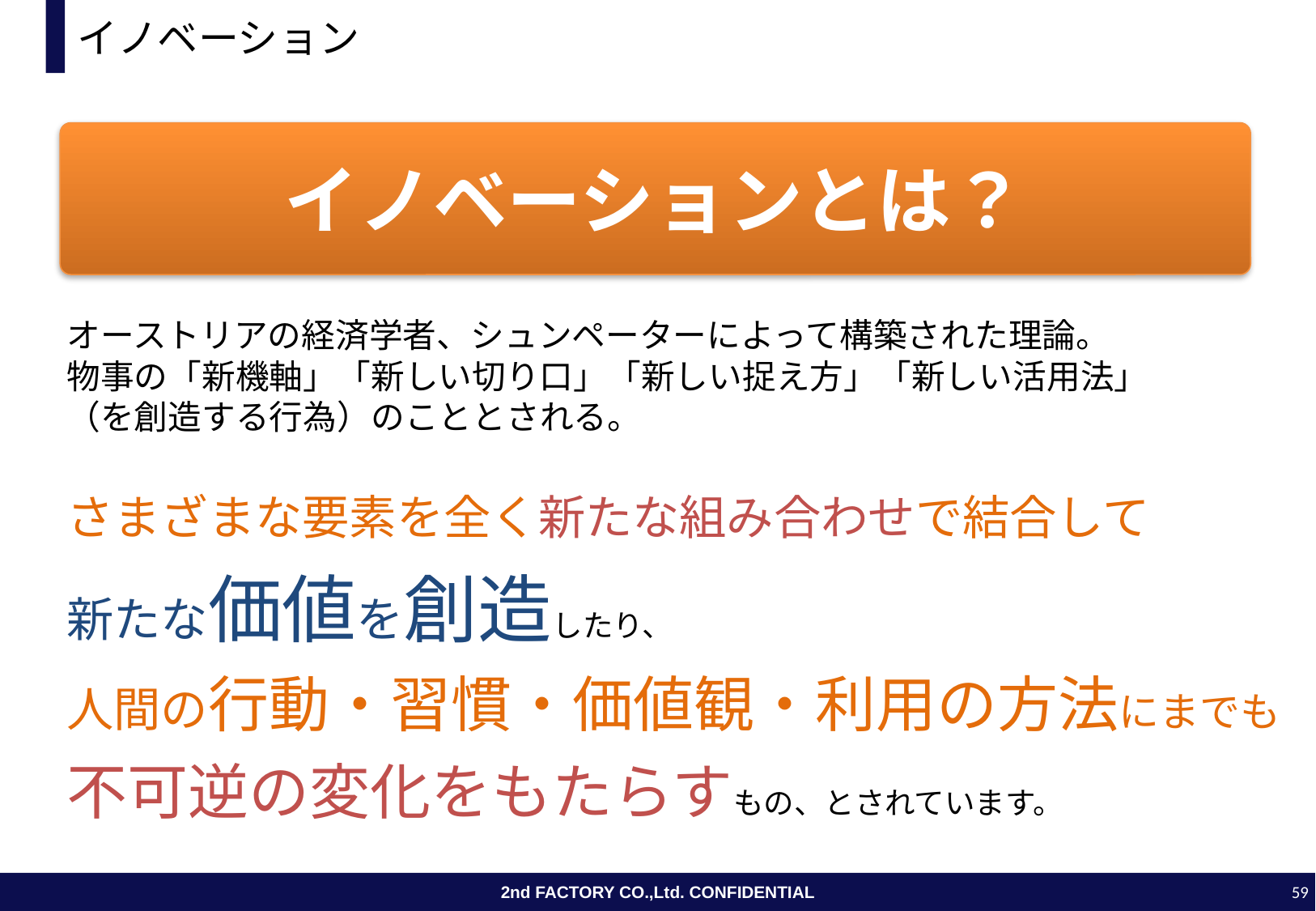

# イノベーション
イノベーションとは？
オーストリアの経済学者、シュンペーターによって構築された理論。
物事の「新機軸」「新しい切り口」「新しい捉え方」「新しい活用法」
（を創造する行為）のこととされる。

さまざまな要素を全く新たな組み合わせで結合して
新たな価値を創造したり、
人間の行動・習慣・価値観・利用の方法にまでも
不可逆の変化をもたらすもの、とされています。